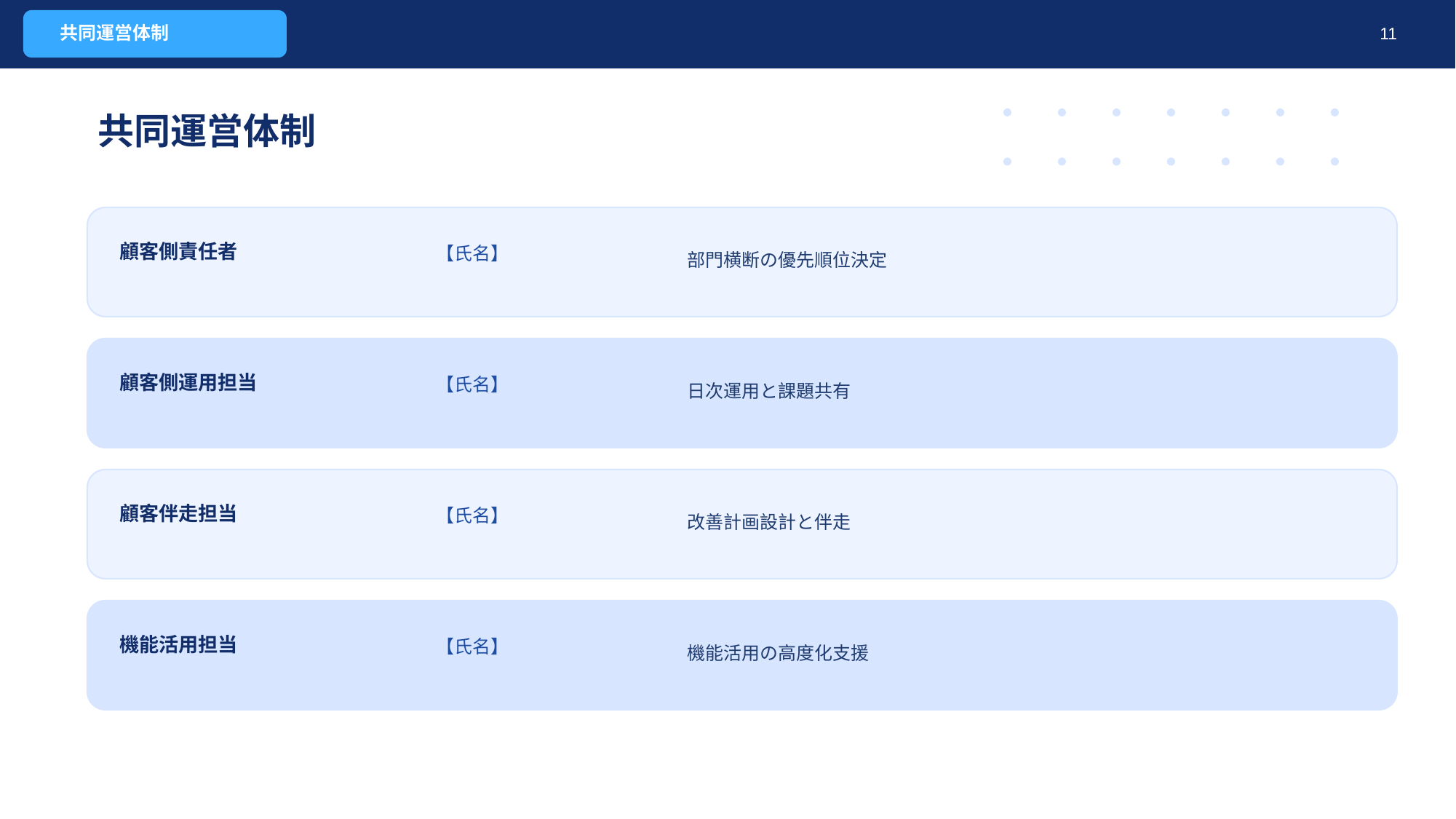

共同運営体制
11
共同運営体制

部門横断の優先順位決定
顧客側責任者
【氏名】

日次運用と課題共有
顧客側運用担当
【氏名】

改善計画設計と伴走
顧客伴走担当
【氏名】

機能活用の高度化支援
機能活用担当
【氏名】